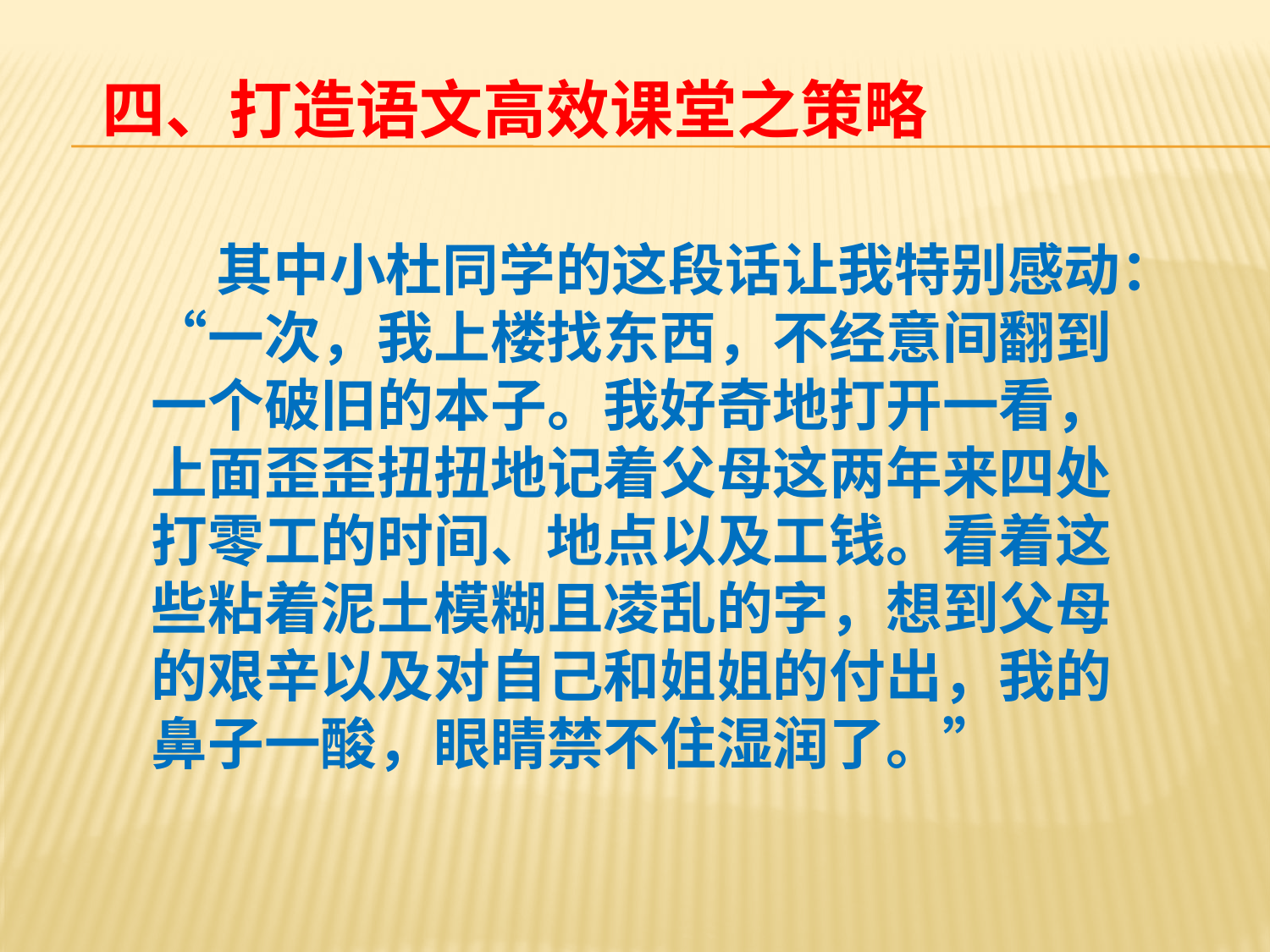

# 四、打造语文高效课堂之策略
    其中小杜同学的这段话让我特别感动：“一次，我上楼找东西，不经意间翻到一个破旧的本子。我好奇地打开一看，上面歪歪扭扭地记着父母这两年来四处打零工的时间、地点以及工钱。看着这些粘着泥土模糊且凌乱的字，想到父母的艰辛以及对自己和姐姐的付出，我的鼻子一酸，眼睛禁不住湿润了。”